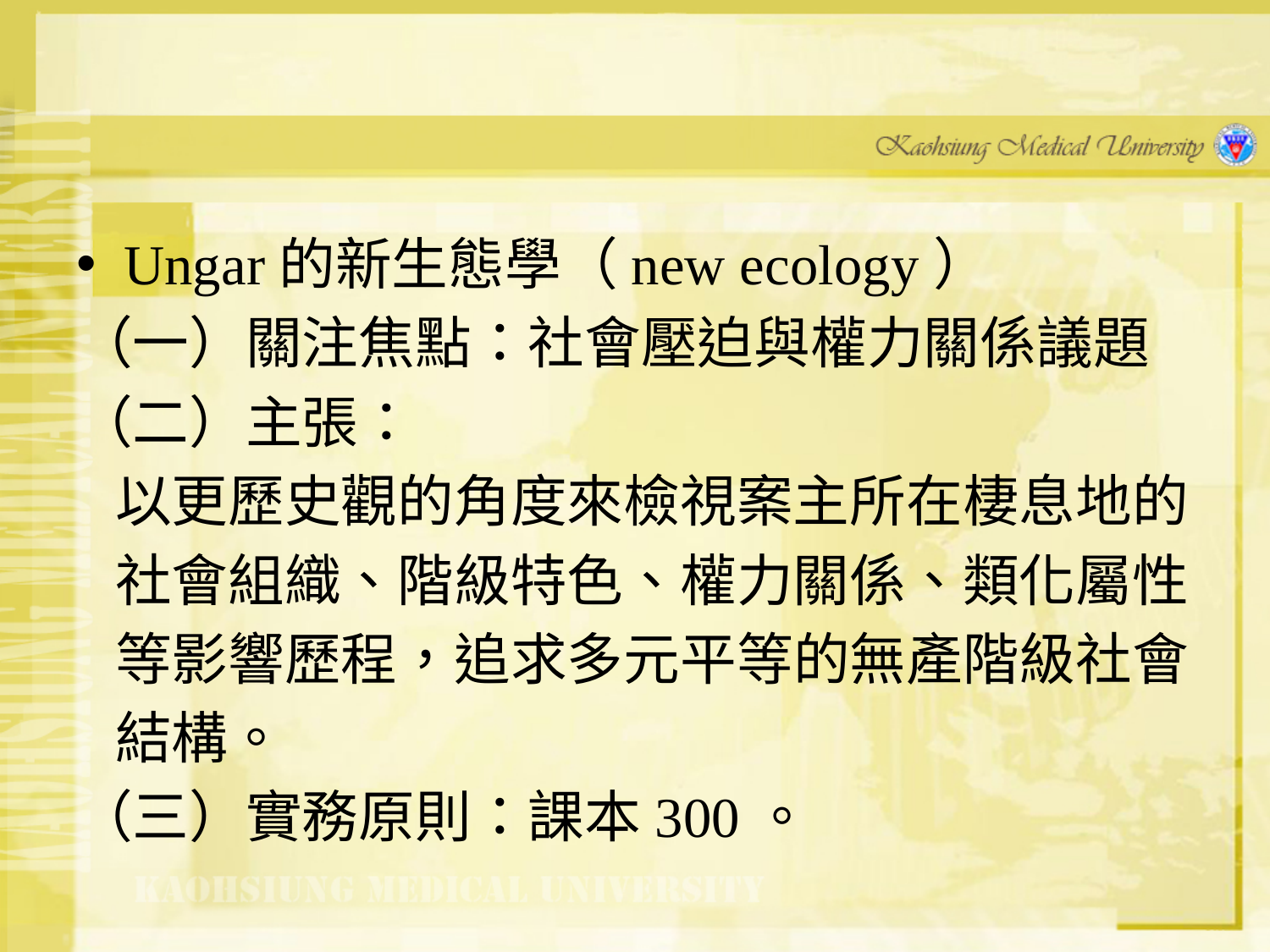

#
Ungar的新生態學（new ecology）
（一）關注焦點：社會壓迫與權力關係議題
（二）主張：
  以更歷史觀的角度來檢視案主所在棲息地的
  社會組織、階級特色、權力關係、類化屬性
  等影響歷程，追求多元平等的無產階級社會
  結構。
（三）實務原則：課本300。